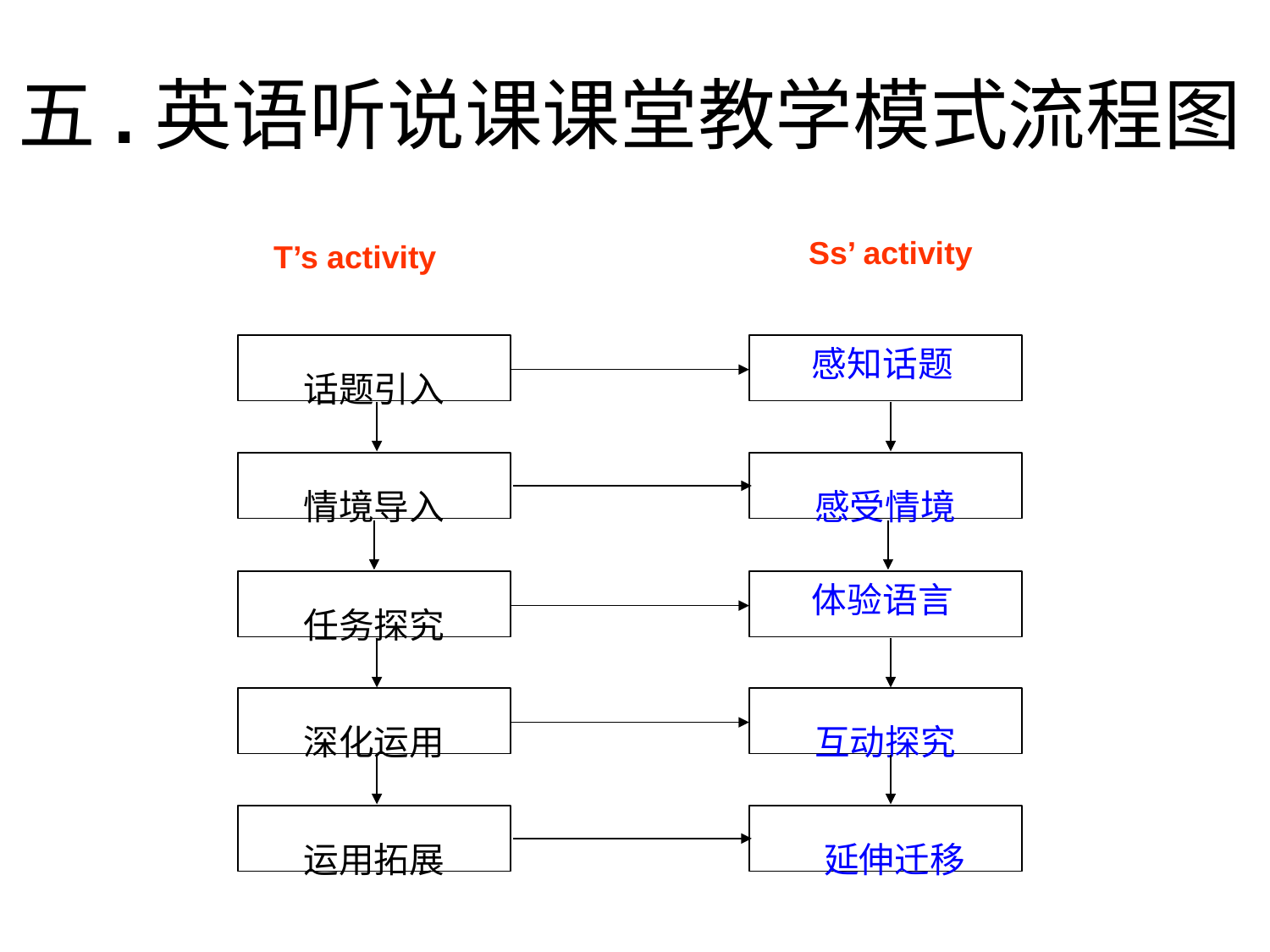

五.英语听说课课堂教学模式流程图
Ss’ activity
T’s activity

话题引入

             感知话题

情境导入

感受情境

任务探究

             体验语言

深化运用

互动探究

运用拓展

             延伸迁移